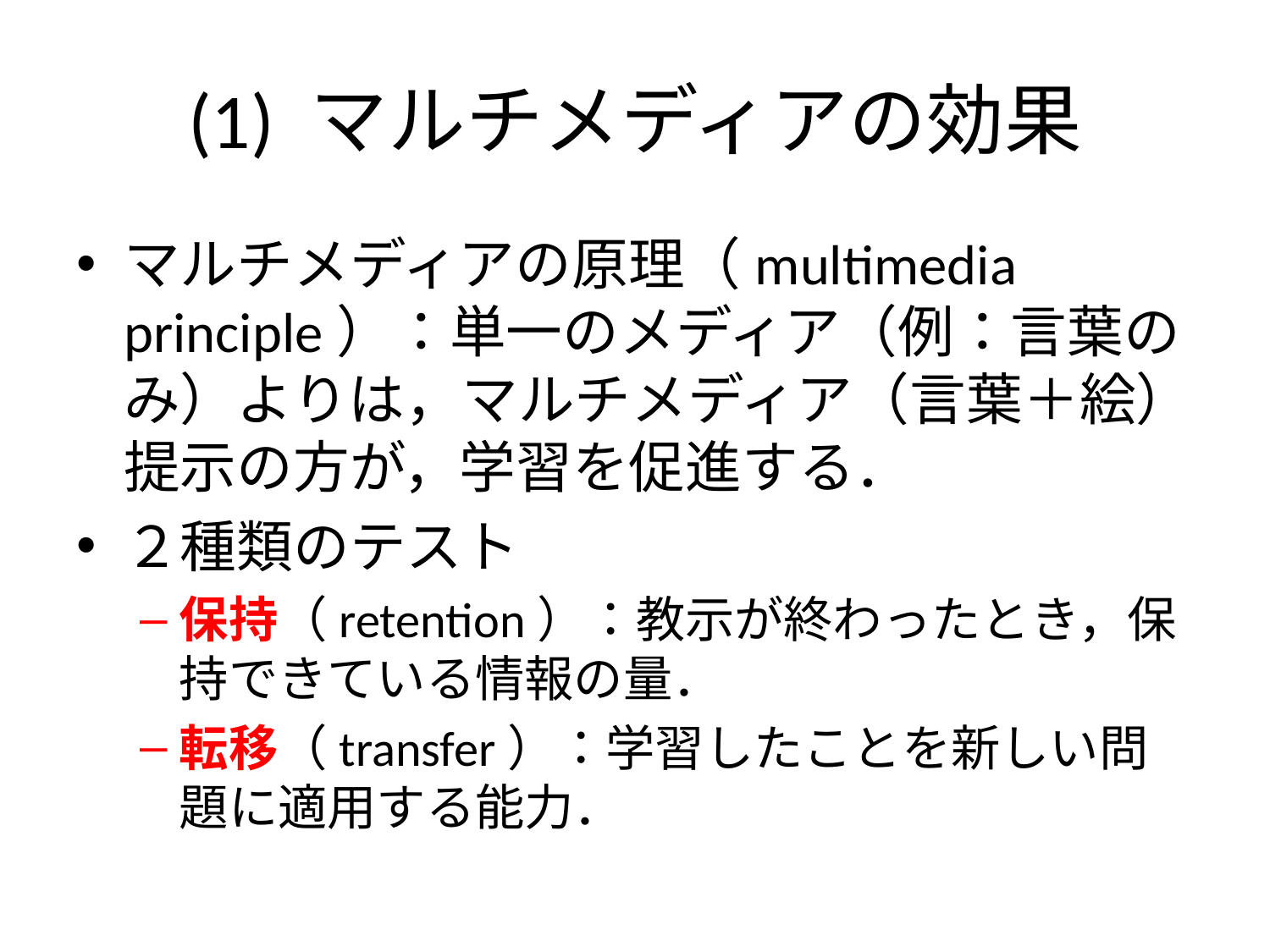

# (1) マルチメディアの効果
マルチメディアの原理（multimedia principle）：単一のメディア（例：言葉のみ）よりは，マルチメディア（言葉＋絵）提示の方が，学習を促進する．
２種類のテスト
保持（retention）：教示が終わったとき，保持できている情報の量．
転移（transfer）：学習したことを新しい問題に適用する能力．